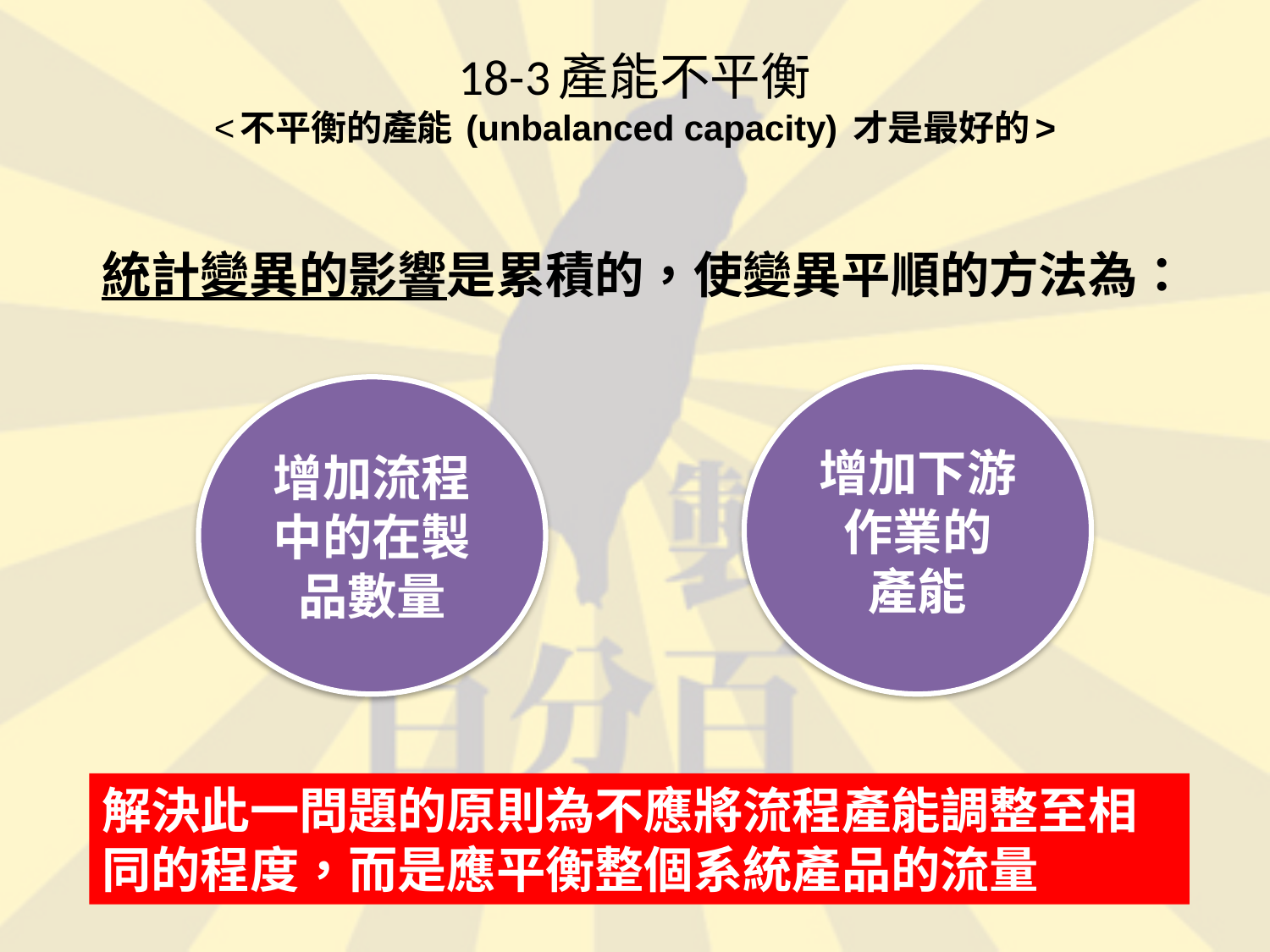

# 18-3產能不平衡 <不平衡的產能 (unbalanced capacity) 才是最好的>
統計變異的影響是累積的，使變異平順的方法為：
增加下游作業的
產能
增加流程中的在製品數量
解決此一問題的原則為不應將流程產能調整至相同的程度，而是應平衡整個系統產品的流量